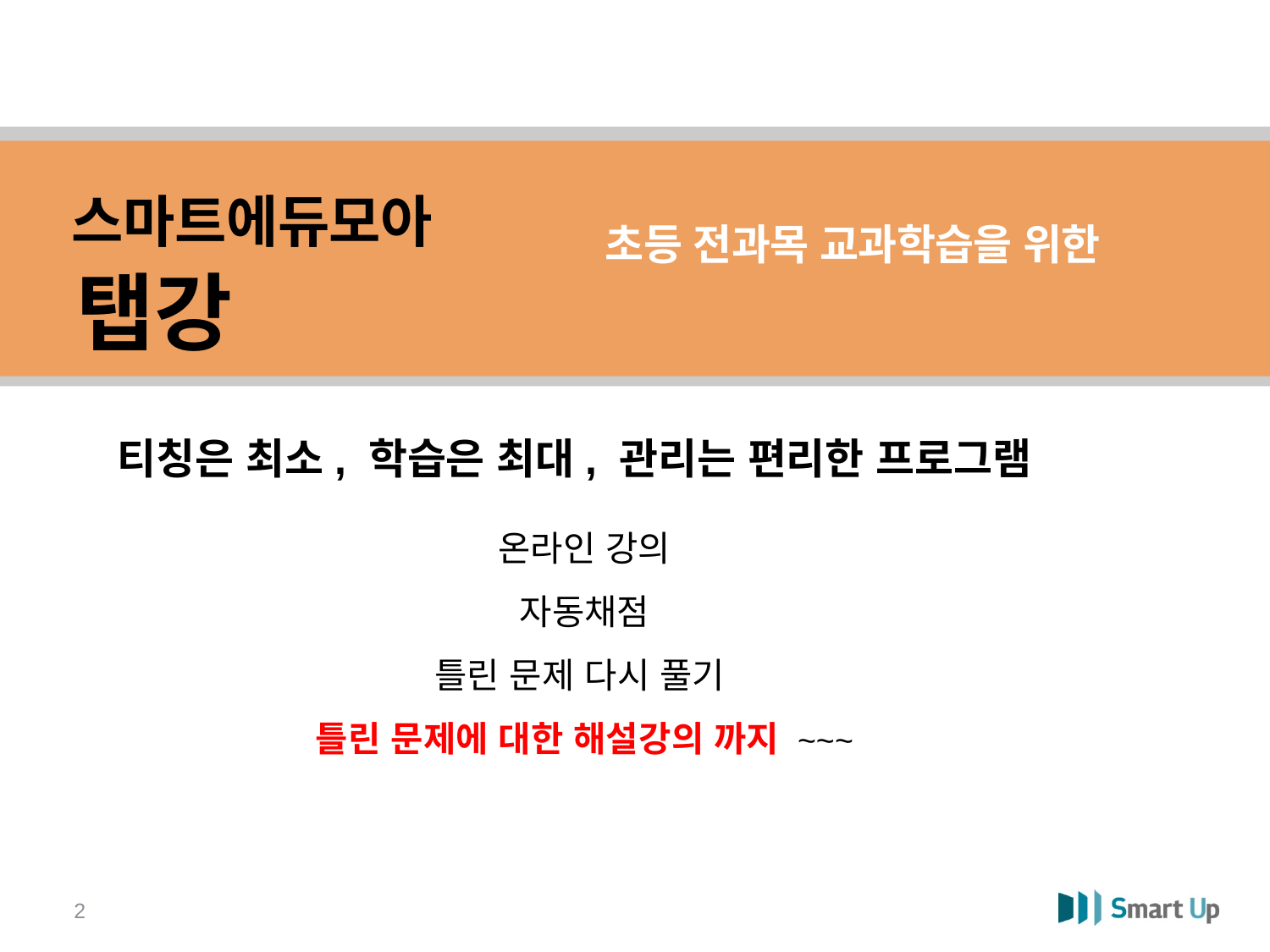

스마트에듀모아
  탭강
초등 전과목 교과학습을 위한
티칭은 최소, 학습은 최대, 관리는 편리한 프로그램
온라인 강의
자동채점
틀린 문제 다시 풀기
틀린 문제에 대한 해설강의 까지 ~~~
2